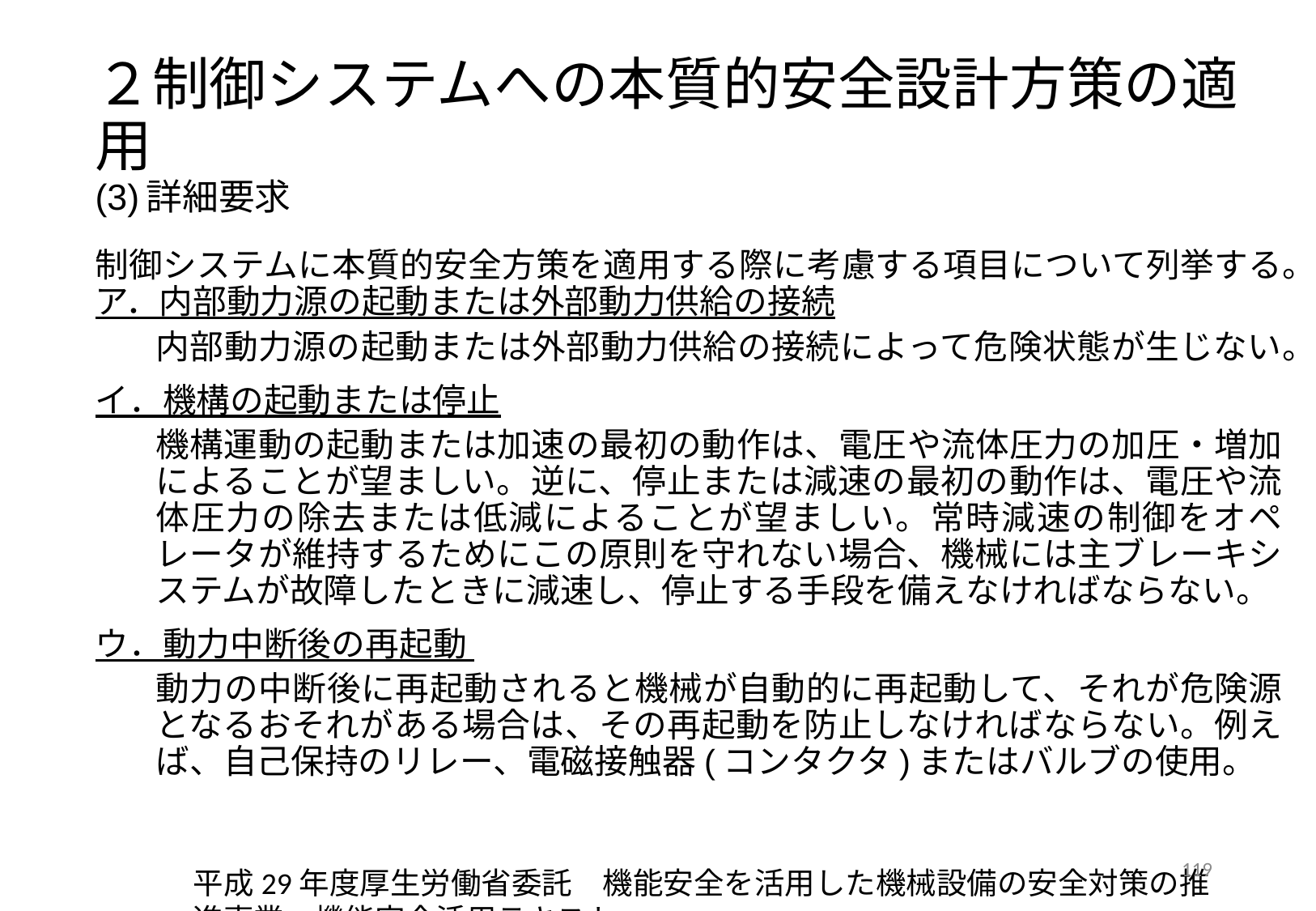

# ２制御システムへの本質的安全設計方策の適用 (3)詳細要求
制御システムに本質的安全方策を適用する際に考慮する項目について列挙する。ア．内部動力源の起動または外部動力供給の接続
内部動力源の起動または外部動力供給の接続によって危険状態が生じない。
イ．機構の起動または停止
機構運動の起動または加速の最初の動作は、電圧や流体圧力の加圧・増加によることが望ましい。逆に、停止または減速の最初の動作は、電圧や流体圧力の除去または低減によることが望ましい。常時減速の制御をオペレータが維持するためにこの原則を守れない場合、機械には主ブレーキシステムが故障したときに減速し、停止する手段を備えなければならない。
ウ．動力中断後の再起動
動力の中断後に再起動されると機械が自動的に再起動して、それが危険源となるおそれがある場合は、その再起動を防止しなければならない。例えば、自己保持のリレー、電磁接触器(コンタクタ)またはバルブの使用。
119
平成29年度厚生労働省委託　機能安全を活用した機械設備の安全対策の推進事業　機能安全活用テキスト